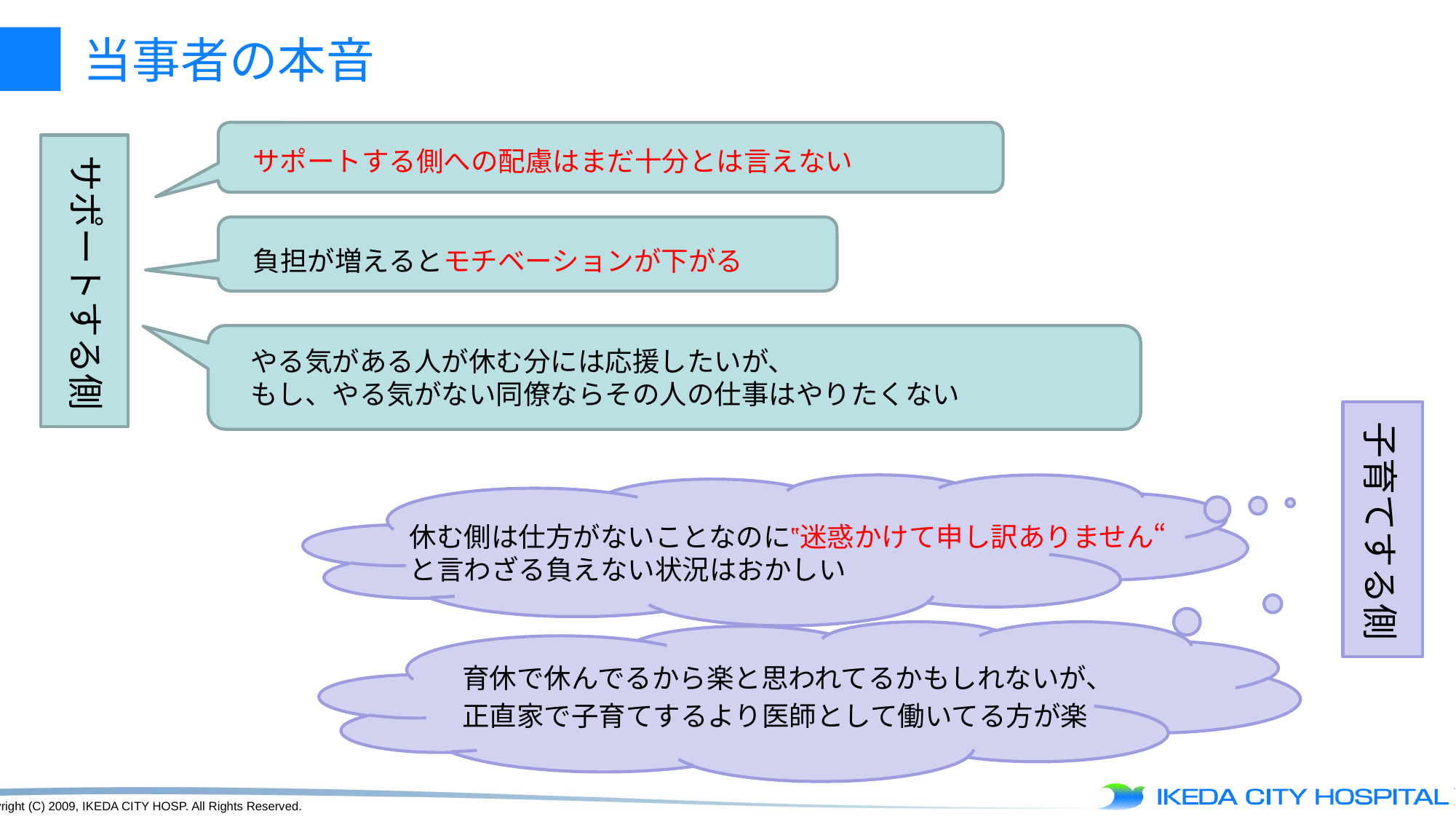

# 当事者の本音

サポートする側への配慮はまだ十分とは言えない

サポートする側

負担が増えるとモチベーションが下がる

やる気がある人が休む分には応援したいが、
もし、やる気がない同僚ならその人の仕事はやりたくない

子育てする側

休む側は仕方がないことなのに‟迷惑かけて申し訳ありません“
と言わざる負えない状況はおかしい

育休で休んでるから楽と思われてるかもしれないが、
正直家で子育てするより医師として働いてる方が楽